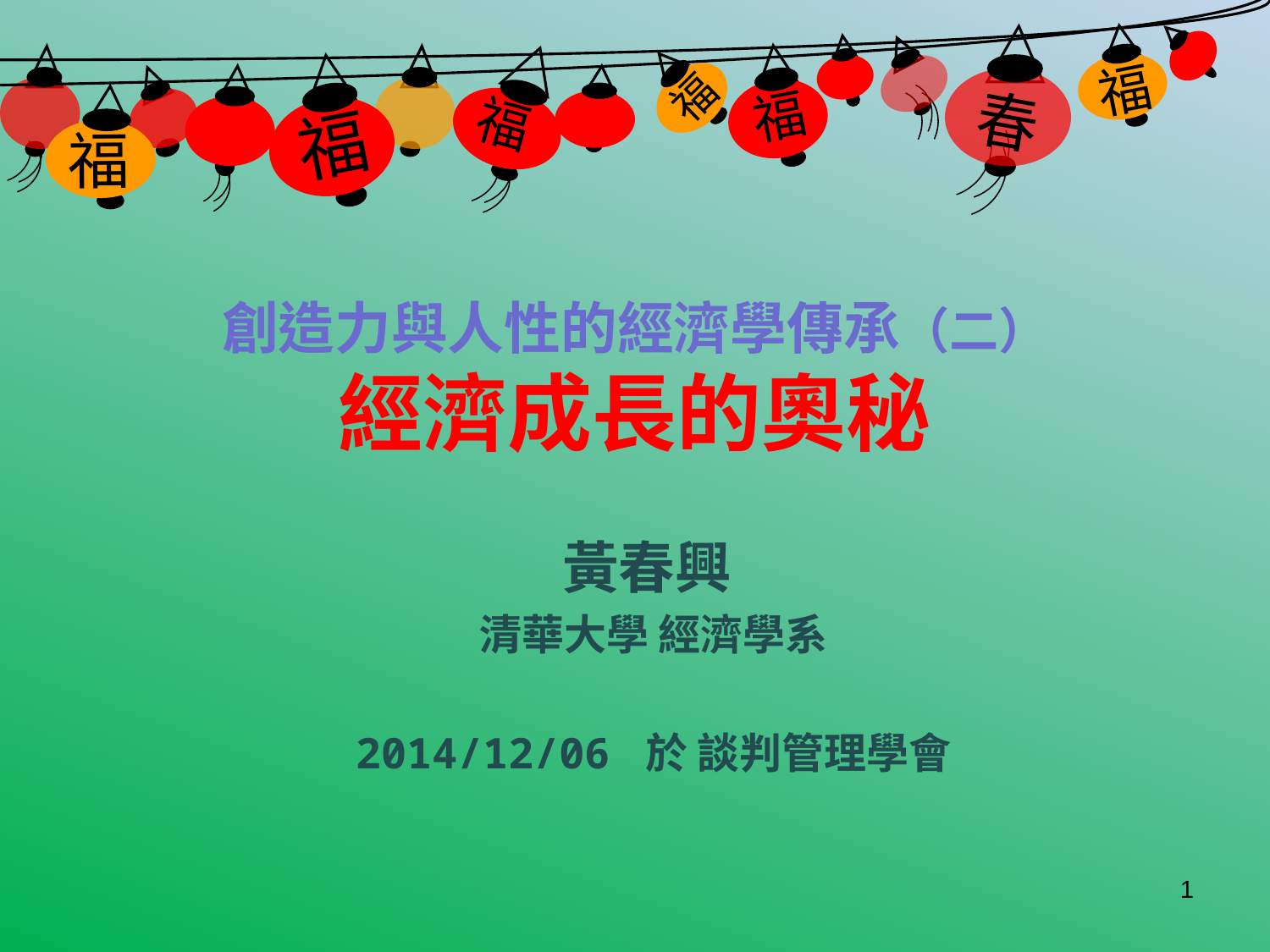

# 創造力與人性的經濟學傳承（二） 經濟成長的奧秘
黃春興
清華大學 經濟學系

2014/12/06 於 談判管理學會
1